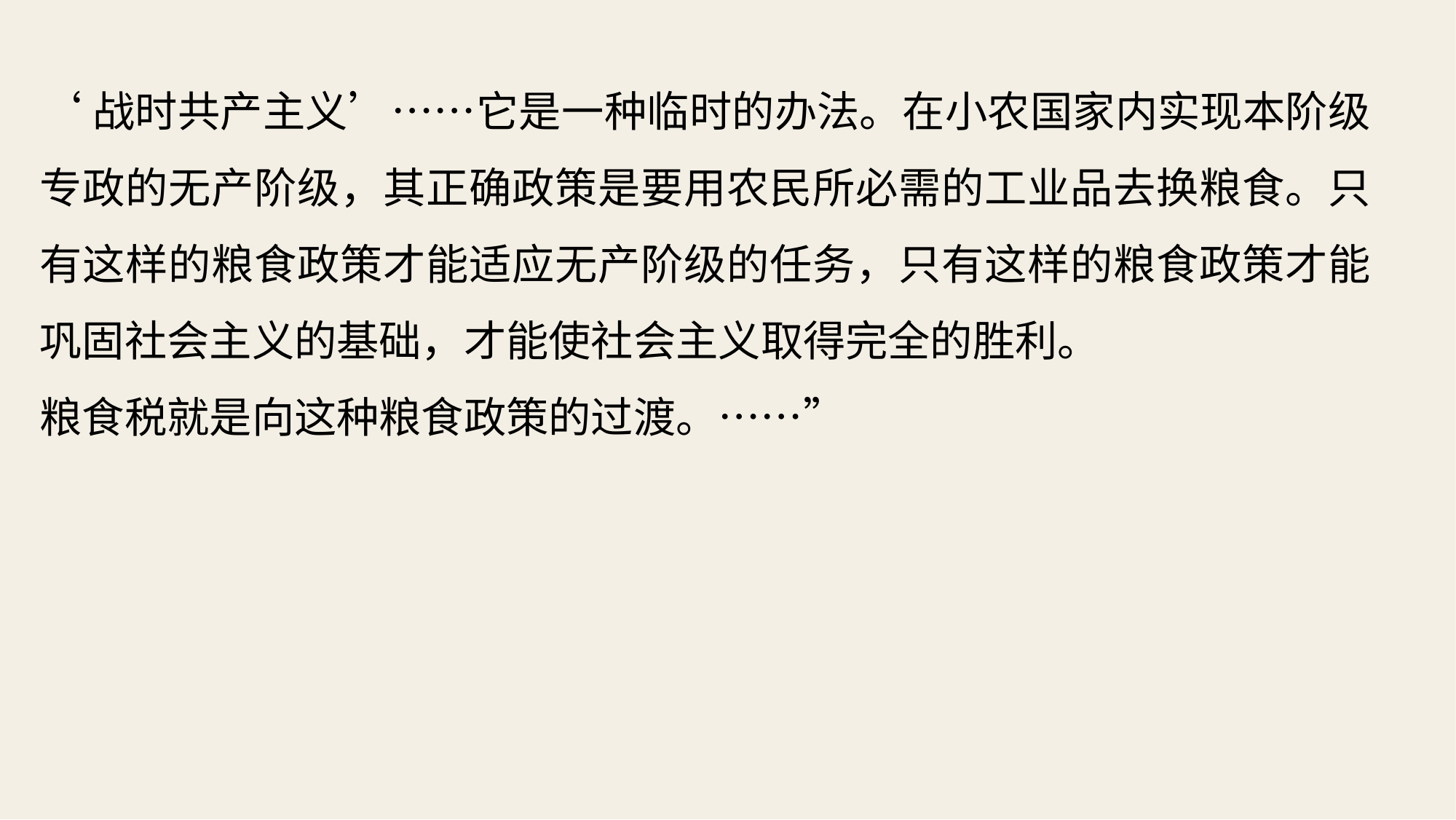

‘战时共产主义’……它是一种临时的办法。在小农国家内实现本阶级专政的无产阶级，其正确政策是要用农民所必需的工业品去换粮食。只有这样的粮食政策才能适应无产阶级的任务，只有这样的粮食政策才能巩固社会主义的基础，才能使社会主义取得完全的胜利。
粮食税就是向这种粮食政策的过渡。……”